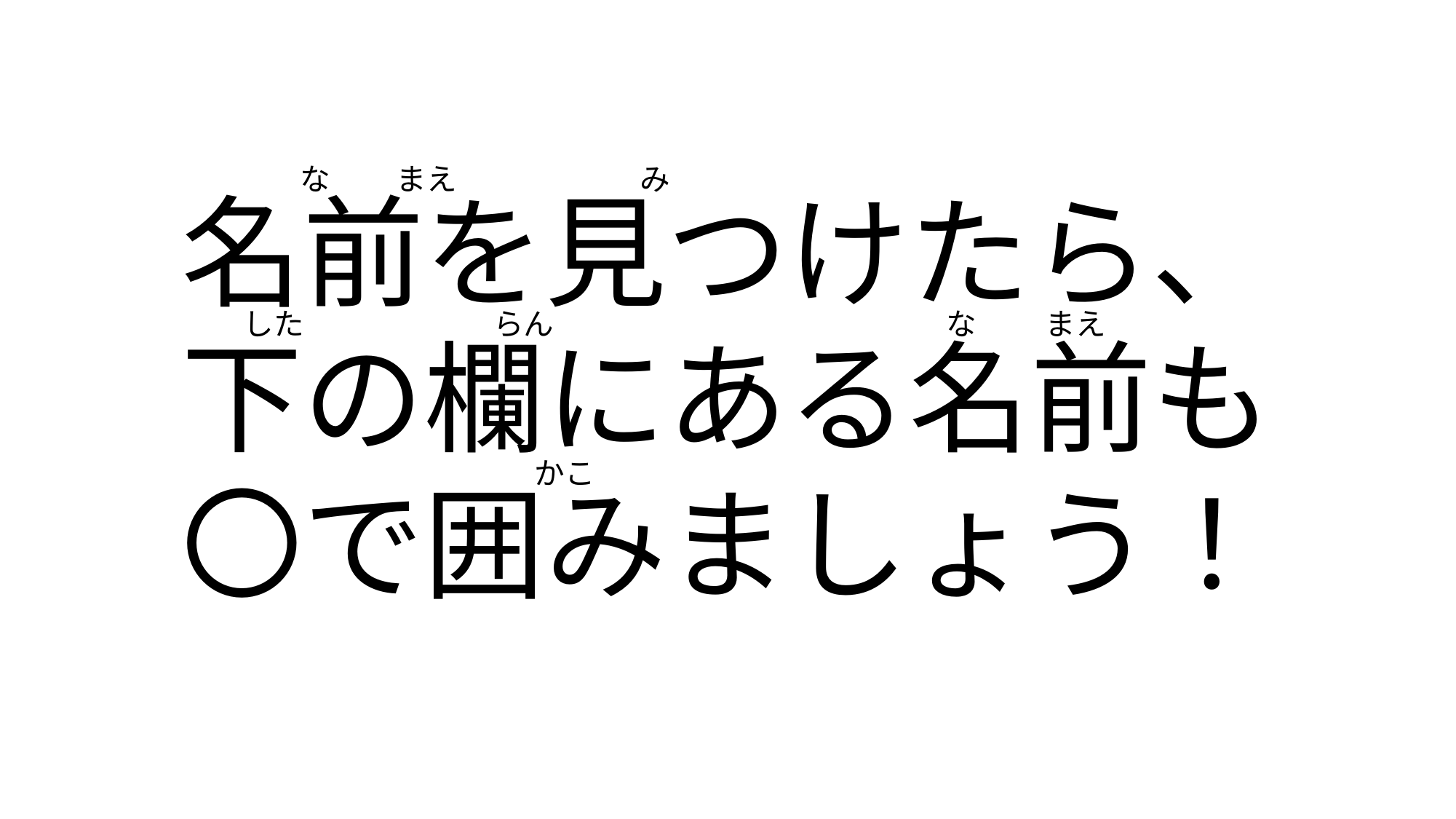

な
まえ
み
名前を見つけたら、
下の欄にある名前も
〇で囲みましょう！
した
らん
な
まえ
かこ